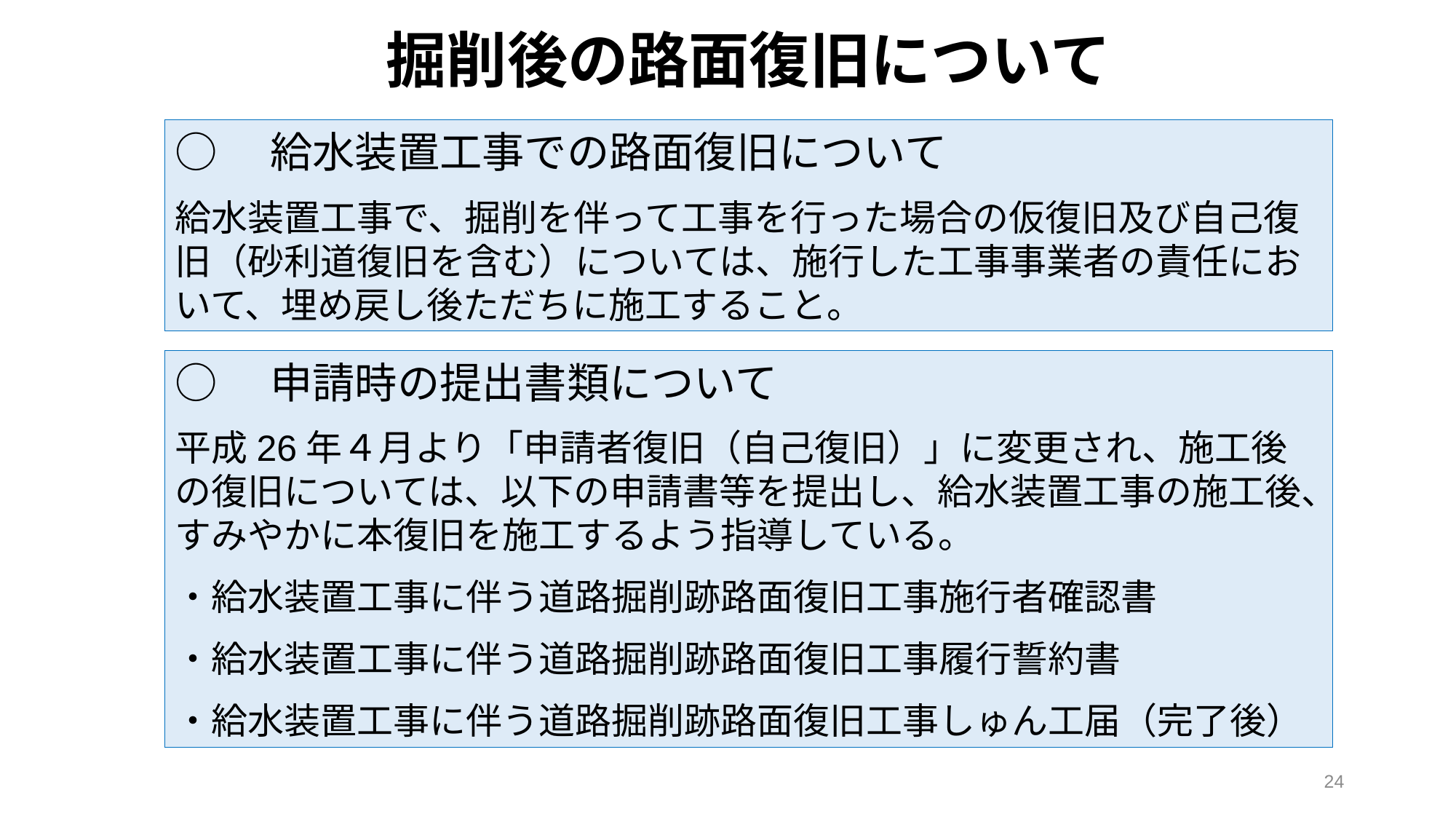

掘削後の路面復旧について
○　給水装置工事での路面復旧について
給水装置工事で、掘削を伴って工事を行った場合の仮復旧及び自己復旧（砂利道復旧を含む）については、施行した工事事業者の責任において、埋め戻し後ただちに施工すること。
○　申請時の提出書類について
平成26年４月より「申請者復旧（自己復旧）」に変更され、施工後の復旧については、以下の申請書等を提出し、給水装置工事の施工後、すみやかに本復旧を施工するよう指導している。
・給水装置工事に伴う道路掘削跡路面復旧工事施行者確認書
・給水装置工事に伴う道路掘削跡路面復旧工事履行誓約書
・給水装置工事に伴う道路掘削跡路面復旧工事しゅん工届（完了後）
24